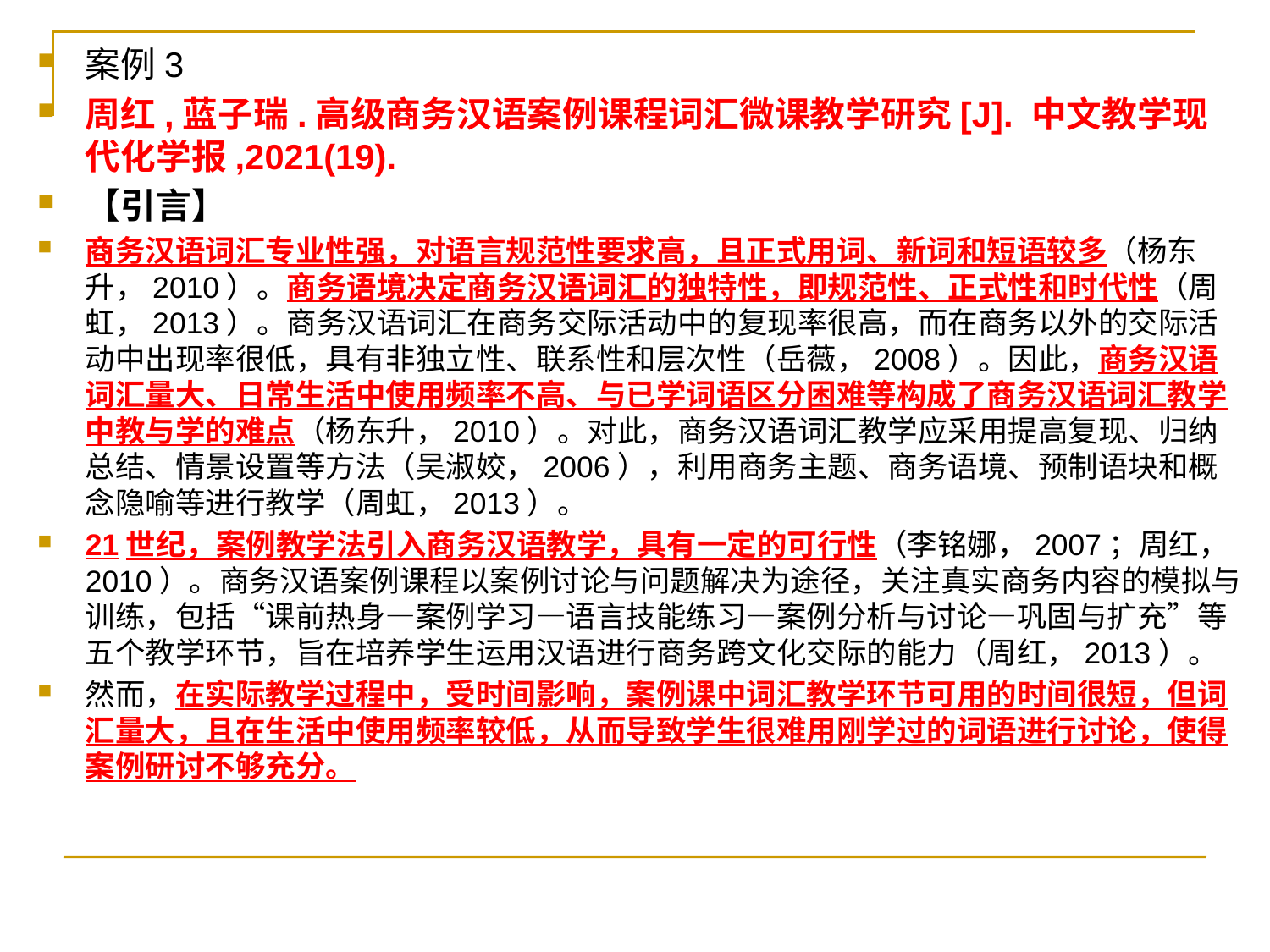

案例3
周红,蓝子瑞.高级商务汉语案例课程词汇微课教学研究[J]. 中文教学现代化学报,2021(19).
【引言】
商务汉语词汇专业性强，对语言规范性要求高，且正式用词、新词和短语较多（杨东升，2010）。商务语境决定商务汉语词汇的独特性，即规范性、正式性和时代性（周虹，2013）。商务汉语词汇在商务交际活动中的复现率很高，而在商务以外的交际活动中出现率很低，具有非独立性、联系性和层次性（岳薇，2008）。因此，商务汉语词汇量大、日常生活中使用频率不高、与已学词语区分困难等构成了商务汉语词汇教学中教与学的难点（杨东升，2010）。对此，商务汉语词汇教学应采用提高复现、归纳总结、情景设置等方法（吴淑姣，2006），利用商务主题、商务语境、预制语块和概念隐喻等进行教学（周虹，2013）。
21世纪，案例教学法引入商务汉语教学，具有一定的可行性（李铭娜，2007；周红，2010）。商务汉语案例课程以案例讨论与问题解决为途径，关注真实商务内容的模拟与训练，包括“课前热身—案例学习—语言技能练习—案例分析与讨论—巩固与扩充”等五个教学环节，旨在培养学生运用汉语进行商务跨文化交际的能力（周红，2013）。
然而，在实际教学过程中，受时间影响，案例课中词汇教学环节可用的时间很短，但词汇量大，且在生活中使用频率较低，从而导致学生很难用刚学过的词语进行讨论，使得案例研讨不够充分。